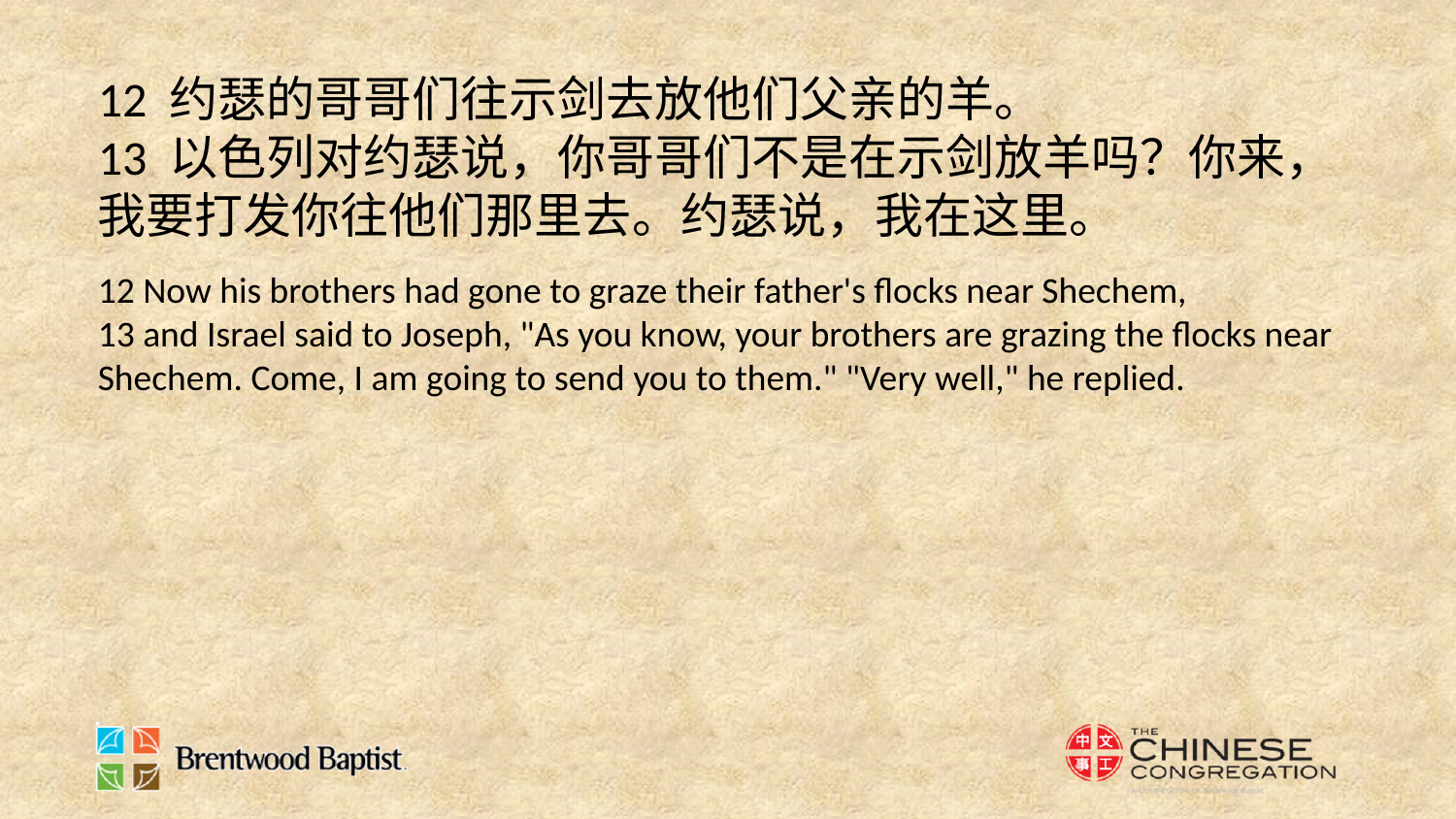

12 约瑟的哥哥们往示剑去放他们父亲的羊。
13 以色列对约瑟说，你哥哥们不是在示剑放羊吗？你来，我要打发你往他们那里去。约瑟说，我在这里。

12 Now his brothers had gone to graze their father's flocks near Shechem,
13 and Israel said to Joseph, "As you know, your brothers are grazing the flocks near Shechem. Come, I am going to send you to them." "Very well," he replied.